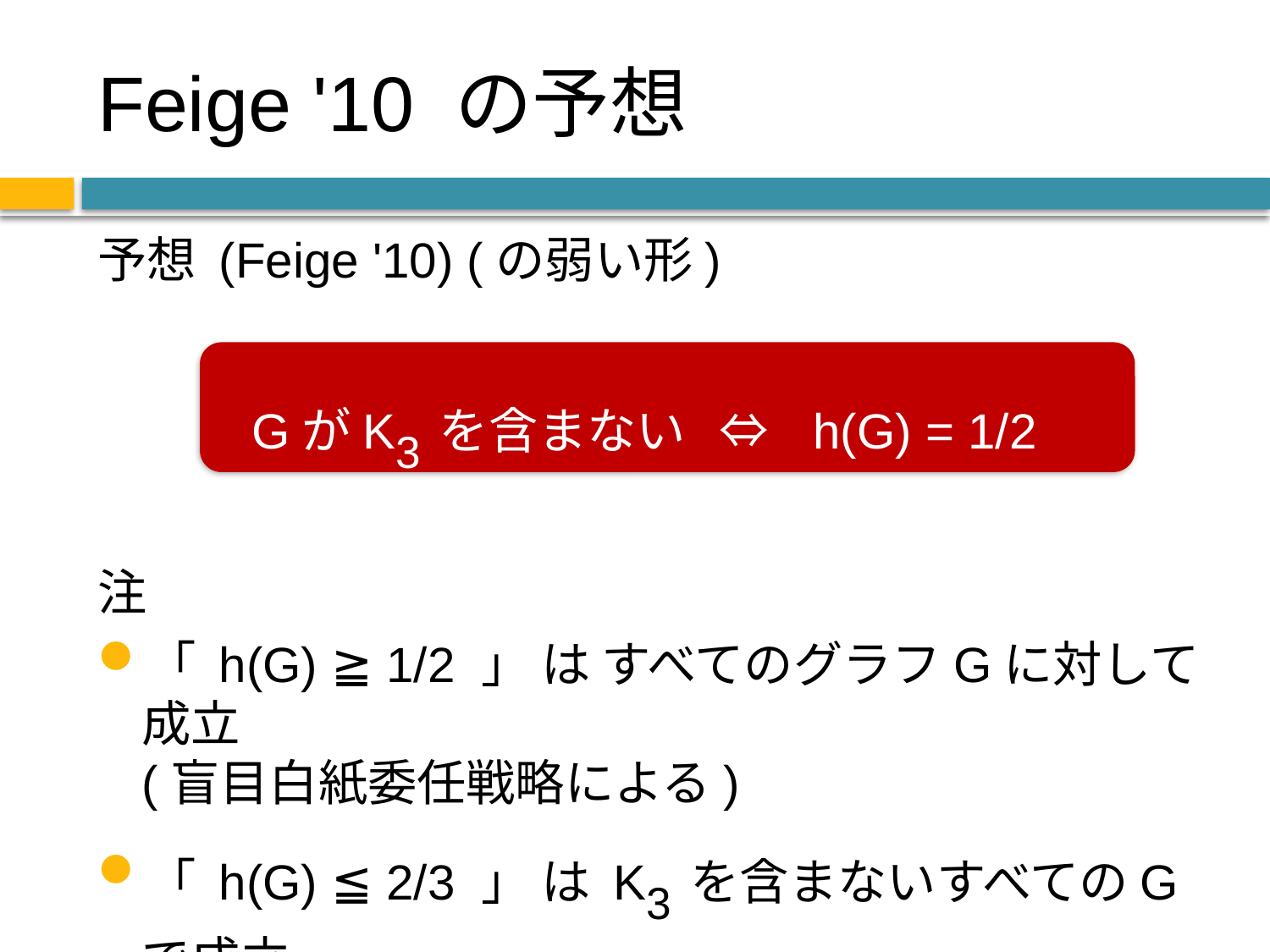

# Feige '10 の予想
予想 (Feige '10) (の弱い形)

GがK3を含まない   ⇔   h(G) = 1/2

注
「 h(G) ≧ 1/2 」 は すべてのグラフGに対して成立
(盲目白紙委任戦略による)
「 h(G) ≦ 2/3 」 は K3を含まないすべてのGで成立
(Feige '10)